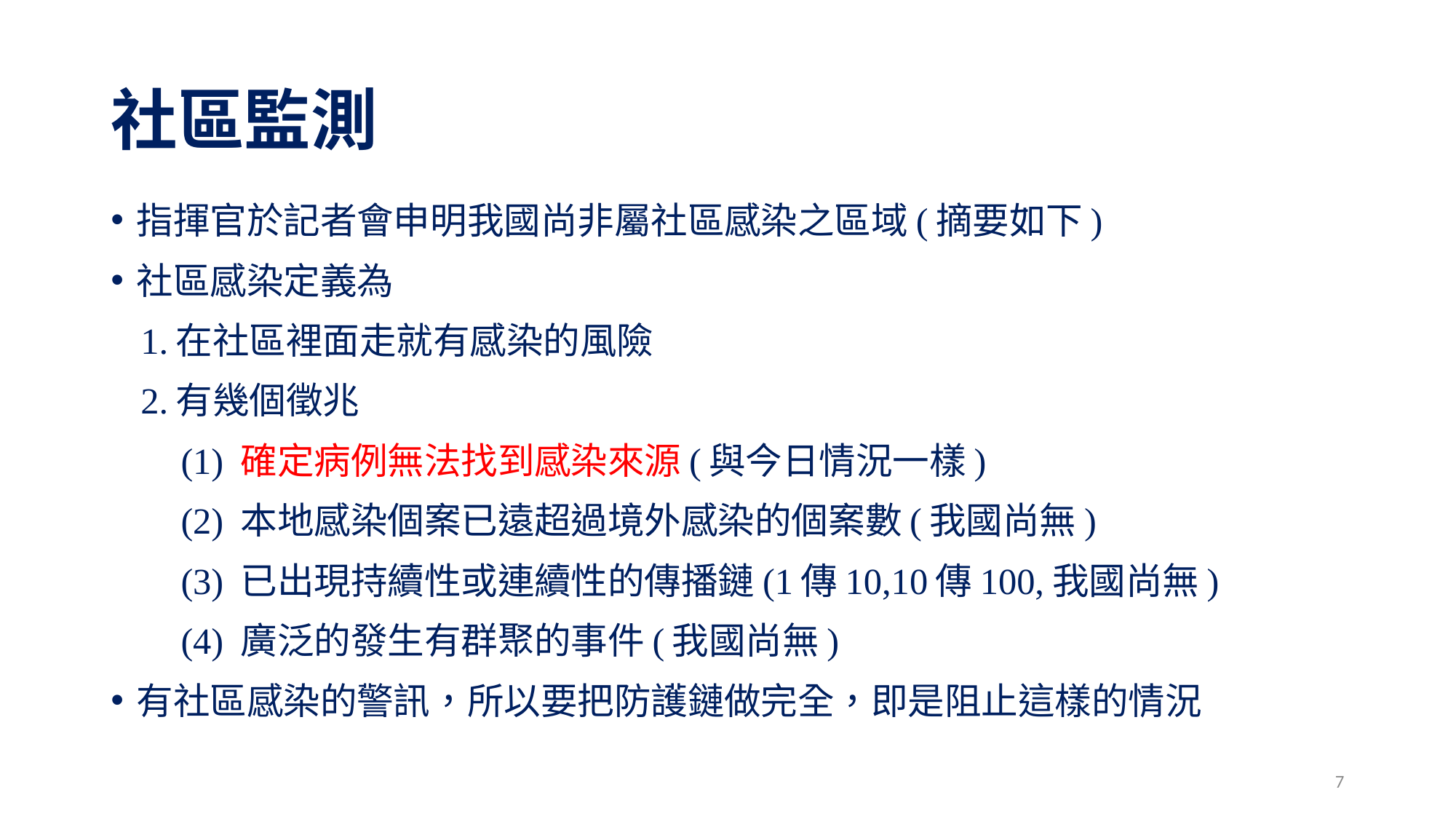

# 社區監測
指揮官於記者會申明我國尚非屬社區感染之區域(摘要如下)
社區感染定義為
1.在社區裡面走就有感染的風險
2.有幾個徵兆
(1) 確定病例無法找到感染來源(與今日情況一樣)
(2) 本地感染個案已遠超過境外感染的個案數(我國尚無)
(3) 已出現持續性或連續性的傳播鏈(1傳10,10傳100,我國尚無)
(4) 廣泛的發生有群聚的事件(我國尚無)
有社區感染的警訊，所以要把防護鏈做完全，即是阻止這樣的情況
7